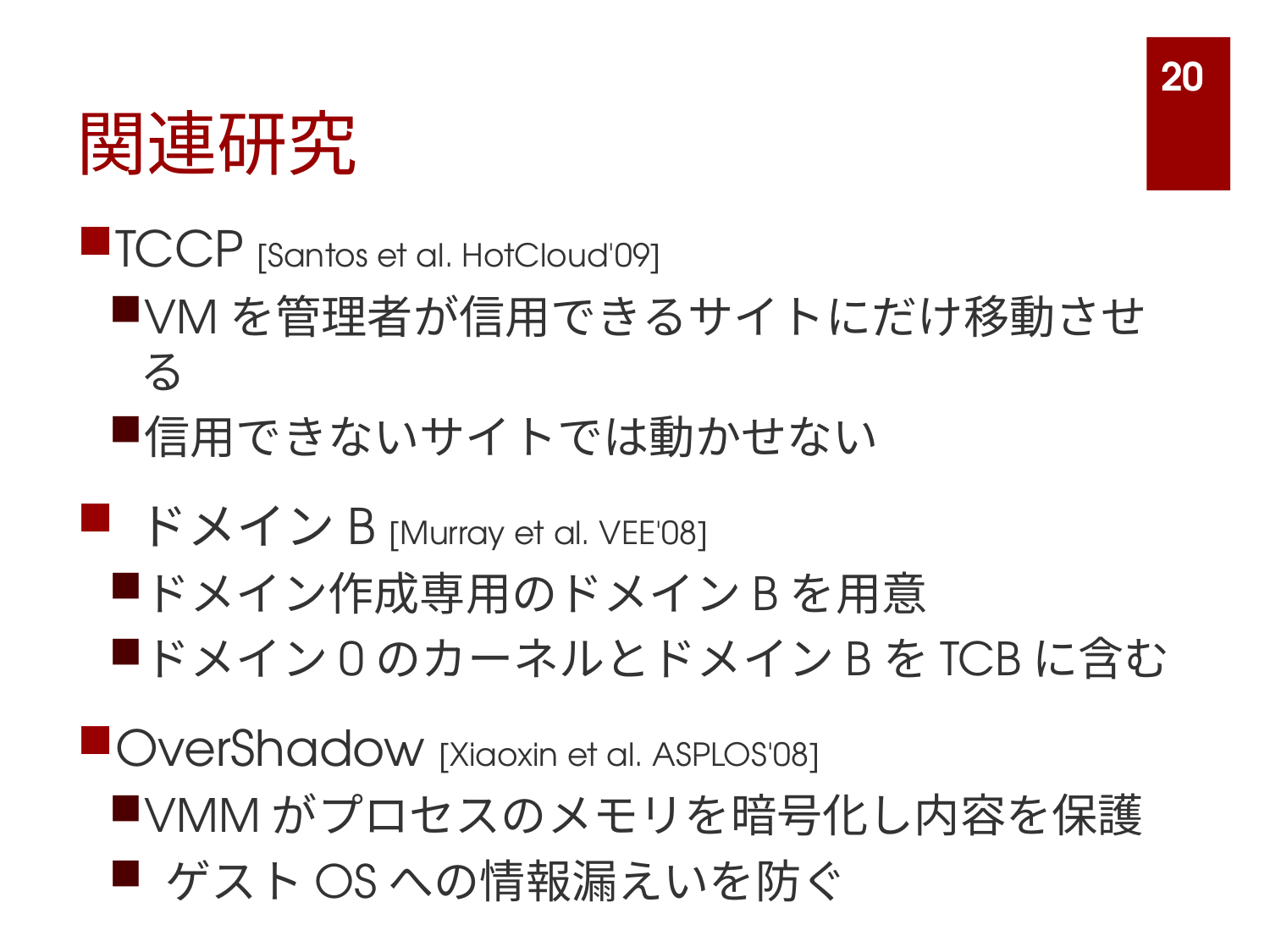

# 関連研究
20
TCCP [Santos et al. HotCloud'09]
VMを管理者が信用できるサイトにだけ移動させる
信用できないサイトでは動かせない
 ドメインB [Murray et al. VEE'08]
ドメイン作成専用のドメインBを用意
ドメイン0のカーネルとドメインBをTCBに含む
OverShadow [Xiaoxin et al. ASPLOS'08]
VMMがプロセスのメモリを暗号化し内容を保護
 ゲストOSへの情報漏えいを防ぐ